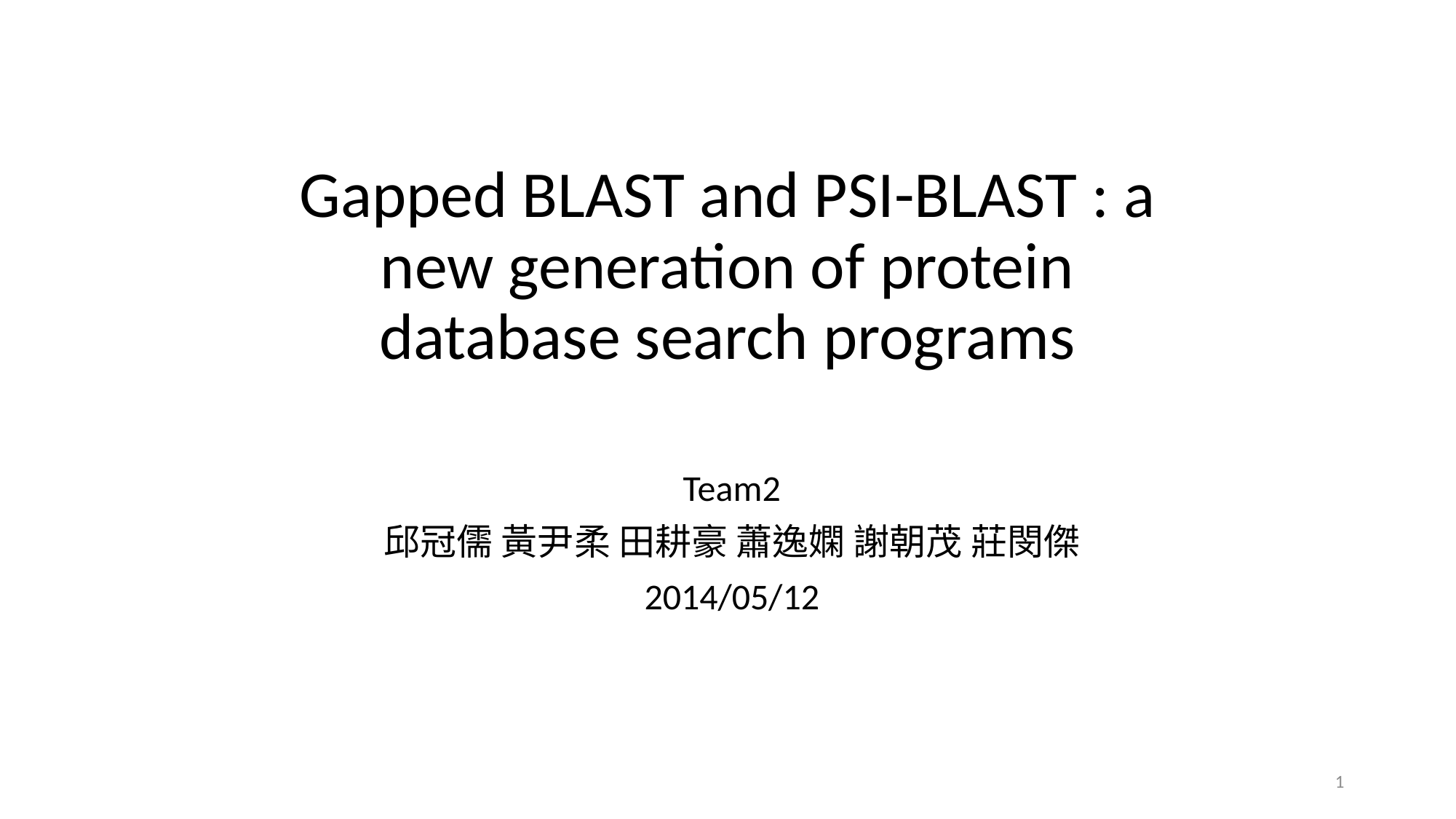

# Gapped BLAST and PSI-BLAST : a new generation of protein database search programs
Team2
邱冠儒 黃尹柔 田耕豪 蕭逸嫻 謝朝茂 莊閔傑
2014/05/12
1